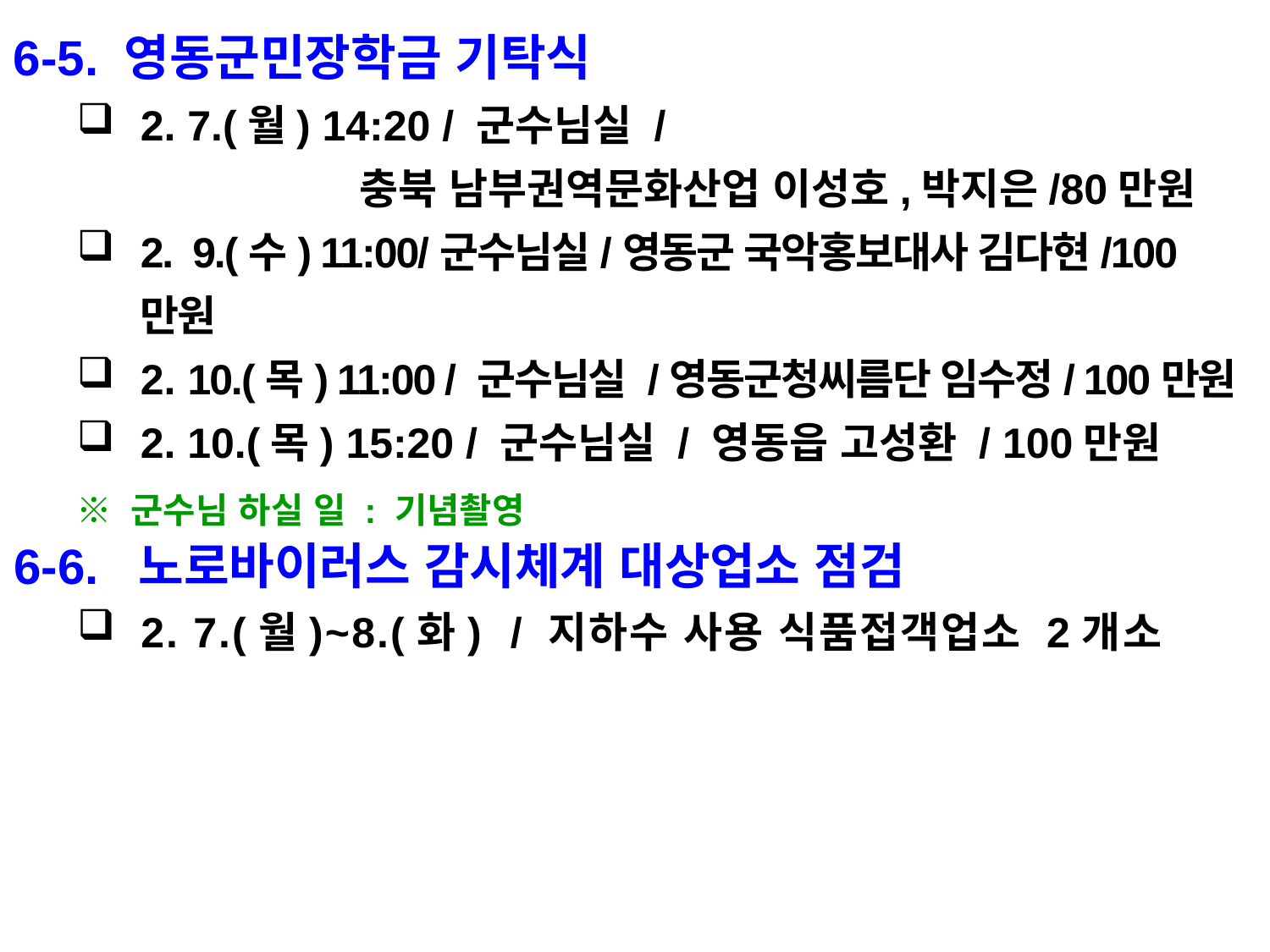

6-5. 영동군민장학금 기탁식
2. 7.(월) 14:20 / 군수님실 /
                       충북 남부권역문화산업 이성호,박지은/80만원
2.  9.(수) 11:00/군수님실/영동군 국악홍보대사 김다현/100만원
2. 10.(목) 11:00 / 군수님실 /영동군청씨름단 임수정/ 100만원
2. 10.(목) 15:20 / 군수님실 / 영동읍 고성환 / 100만원
※ 군수님 하실 일 : 기념촬영

6-6.  노로바이러스 감시체계 대상업소 점검
2. 7.(월)~8.(화)  / 지하수 사용 식품접객업소 2개소